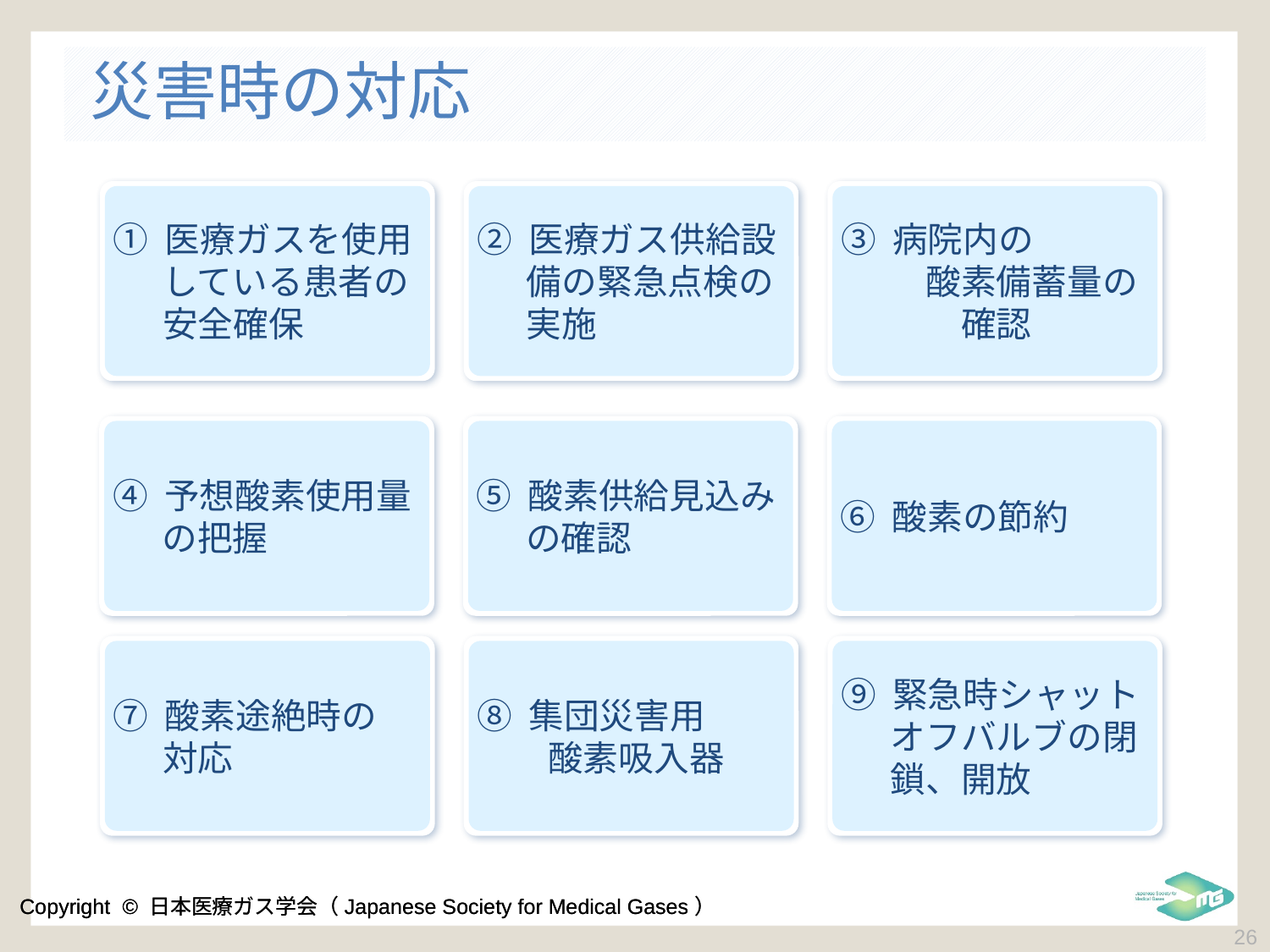

# 災害時の対応
医療ガスを使用している患者の安全確保
① 医療ガスを使用している患者の安全確保
医療ガスを使用している患者の安全確保
② 医療ガス供給設備の緊急点検の実施
医療ガスを使用している患者の安全確保
③ 病院内の　　　　酸素備蓄量の　　確認
医療ガスを使用している患者の安全確保
④ 予想酸素使用量の把握
医療ガスを使用している患者の安全確保
⑤ 酸素供給見込みの確認
医療ガスを使用している患者の安全確保
⑥ 酸素の節約
医療ガスを使用している患者の安全確保
⑦ 酸素途絶時の　対応
医療ガスを使用している患者の安全確保
⑧ 集団災害用
　　酸素吸入器
医療ガスを使用している患者の安全確保
⑨ 緊急時シャットオフバルブの閉鎖、開放
 26